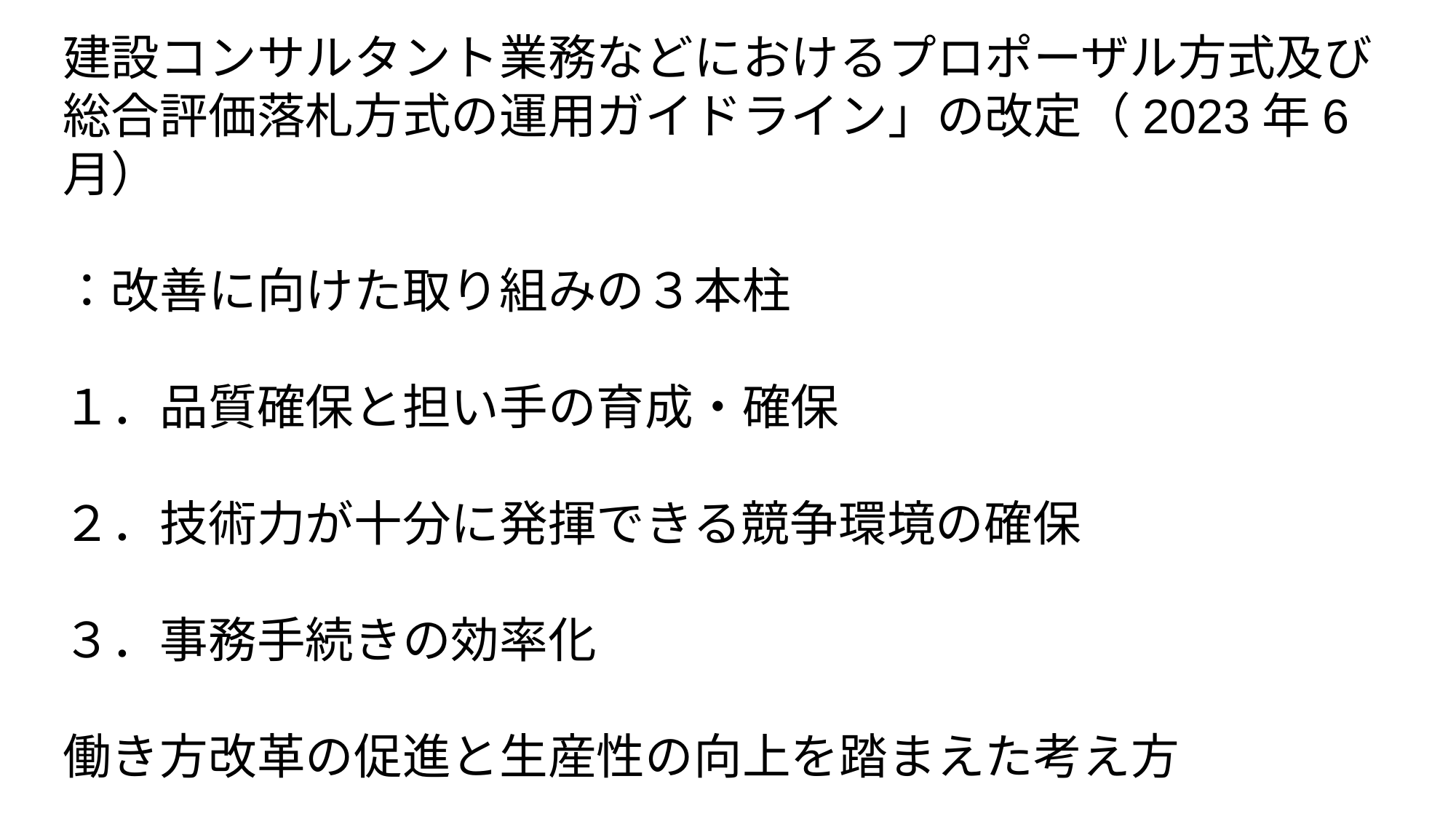

建設コンサルタント業務などにおけるプロポーザル方式及び総合評価落札方式の運用ガイドライン」の改定（2023年6月）

：改善に向けた取り組みの３本柱

１．品質確保と担い手の育成・確保

２．技術力が十分に発揮できる競争環境の確保

３．事務手続きの効率化

働き方改革の促進と生産性の向上を踏まえた考え方